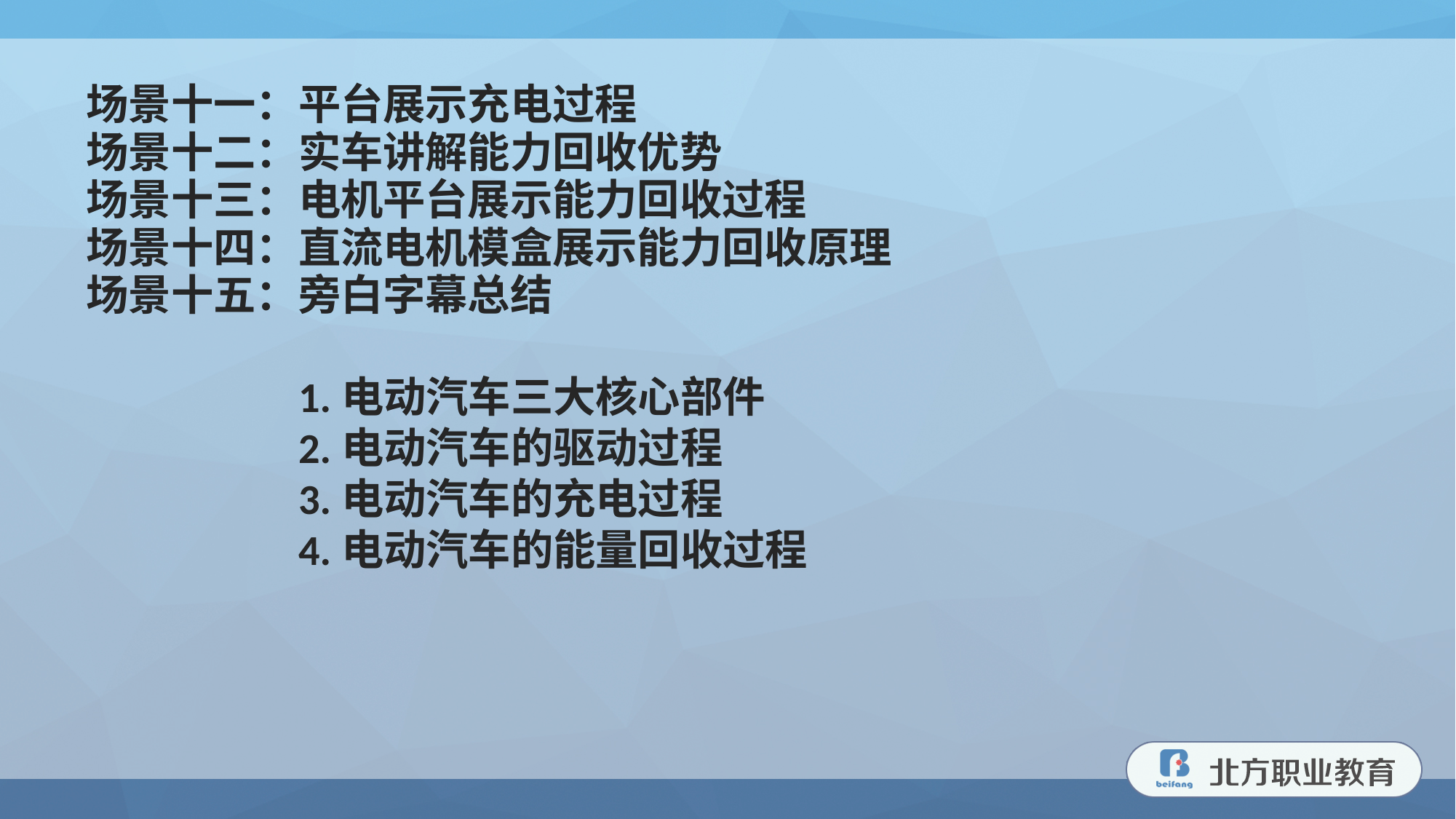

场景十一：平台展示充电过程
场景十二：实车讲解能力回收优势
场景十三：电机平台展示能力回收过程
场景十四：直流电机模盒展示能力回收原理
场景十五：旁白字幕总结

                      1.电动汽车三大核心部件
                      2.电动汽车的驱动过程
                      3.电动汽车的充电过程
                      4.电动汽车的能量回收过程